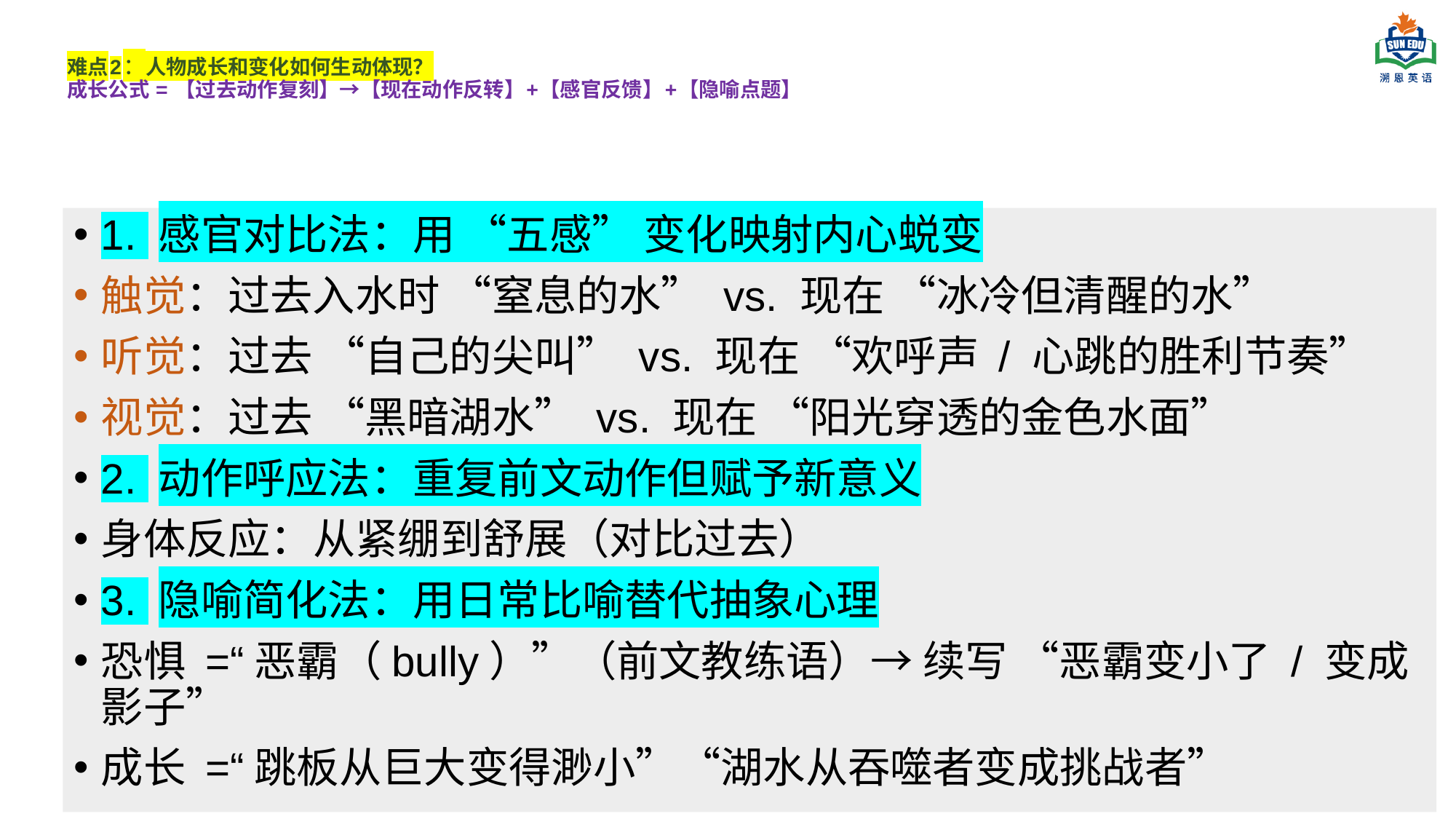

# 难点2：人物成长和变化如何生动体现？ 成长公式 = 【过去动作复刻】→【现在动作反转】+【感官反馈】+【隐喻点题】
1. 感官对比法：用 “五感” 变化映射内心蜕变
触觉：过去入水时 “窒息的水” vs. 现在 “冰冷但清醒的水”
听觉：过去 “自己的尖叫” vs. 现在 “欢呼声 / 心跳的胜利节奏”
视觉：过去 “黑暗湖水” vs. 现在 “阳光穿透的金色水面”
2. 动作呼应法：重复前文动作但赋予新意义
身体反应：从紧绷到舒展（对比过去）
3. 隐喻简化法：用日常比喻替代抽象心理
恐惧 =“恶霸（bully）”（前文教练语）→ 续写 “恶霸变小了 / 变成影子”
成长 =“跳板从巨大变得渺小”“湖水从吞噬者变成挑战者”